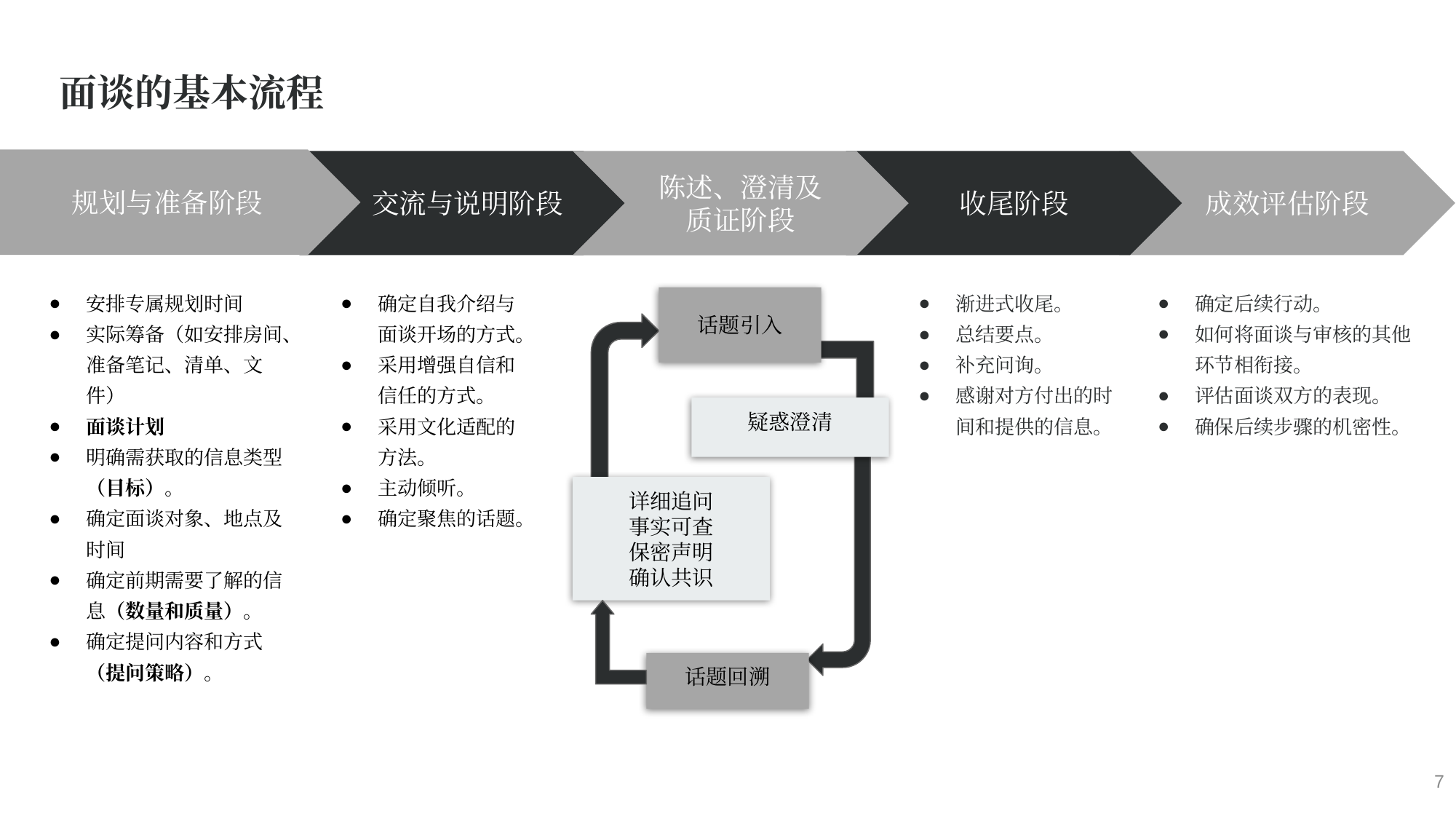

面谈的基本流程
规划与准备阶段
交流与说明阶段
收尾阶段
成效评估阶段
陈述、澄清及
质证阶段
话题引入

疑惑澄清

详细追问
事实可查
保密声明
确认共识

话题回溯
安排专属规划时间
实际筹备（如安排房间、准备笔记、清单、文件）
面谈计划
明确需获取的信息类型（目标）。
确定面谈对象、地点及时间
确定前期需要了解的信息（数量和质量）。
确定提问内容和方式（提问策略）。
确定自我介绍与面谈开场的方式。
采用增强自信和信任的方式。
采用文化适配的方法。
主动倾听。
确定聚焦的话题。
渐进式收尾。
总结要点。
补充问询。
感谢对方付出的时间和提供的信息。
确定后续行动。
如何将面谈与审核的其他环节相衔接。
评估面谈双方的表现。
确保后续步骤的机密性。

7